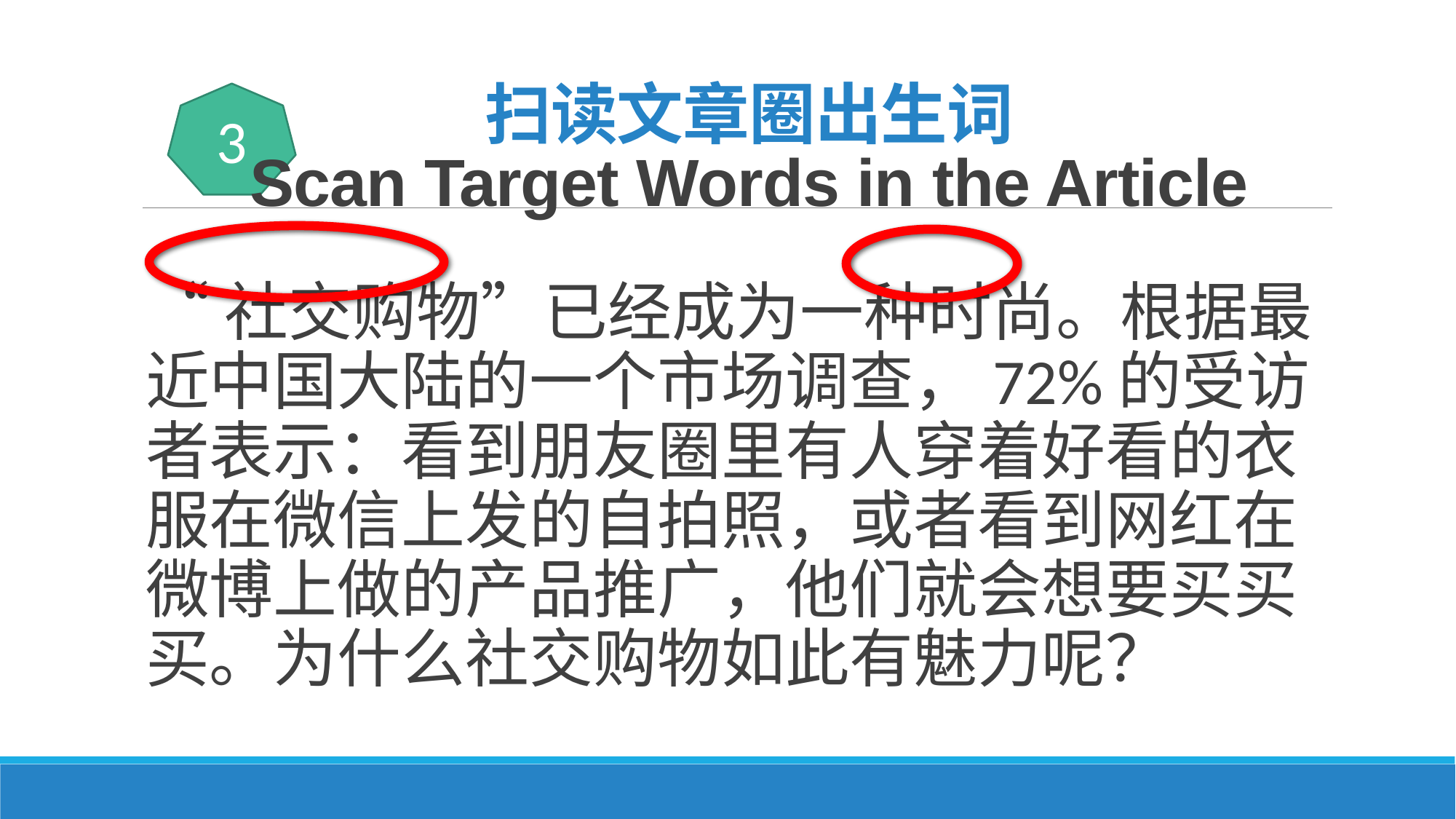

扫读文章圈出生词
Scan Target Words in the Article
3
“社交购物”已经成为一种时尚。根据最近中国大陆的一个市场调查，72%的受访者表示：看到朋友圈里有人穿着好看的衣服在微信上发的自拍照，或者看到网红在微博上做的产品推广，他们就会想要买买买。为什么社交购物如此有魅力呢？